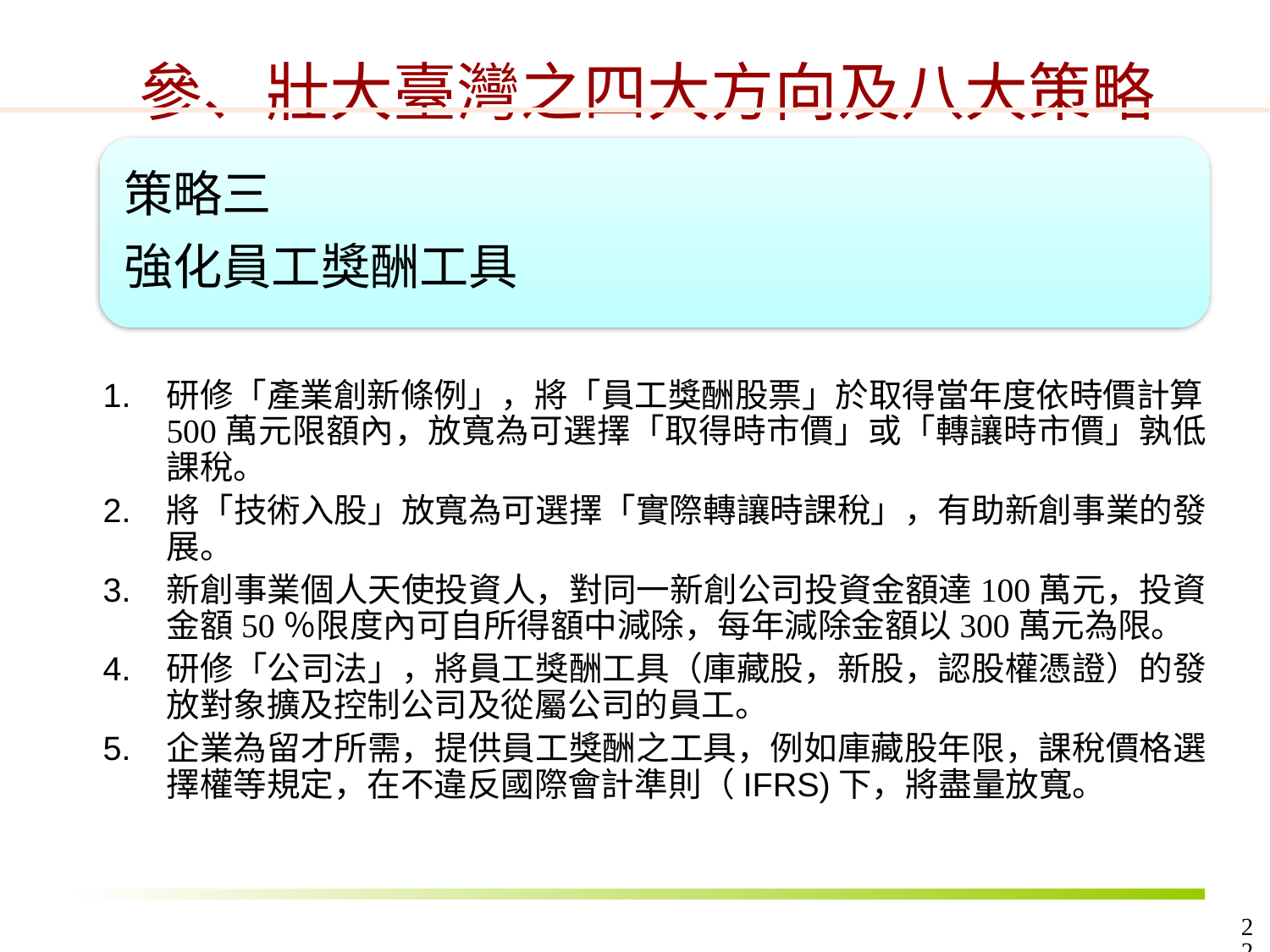

參、壯大臺灣之四大方向及八大策略

八大強臺策略

策略三
強化員工獎酬工具

研修「產業創新條例」，將「員工獎酬股票」於取得當年度依時價計算500萬元限額內，放寬為可選擇「取得時市價」或「轉讓時市價」孰低課稅。
將「技術入股」放寬為可選擇「實際轉讓時課稅」，有助新創事業的發展。
新創事業個人天使投資人，對同一新創公司投資金額達100萬元，投資金額50％限度內可自所得額中減除，每年減除金額以300萬元為限。
研修「公司法」，將員工獎酬工具（庫藏股，新股，認股權憑證）的發放對象擴及控制公司及從屬公司的員工。
企業為留才所需，提供員工獎酬之工具，例如庫藏股年限，課稅價格選擇權等規定，在不違反國際會計準則（IFRS)下，將盡量放寬。
22